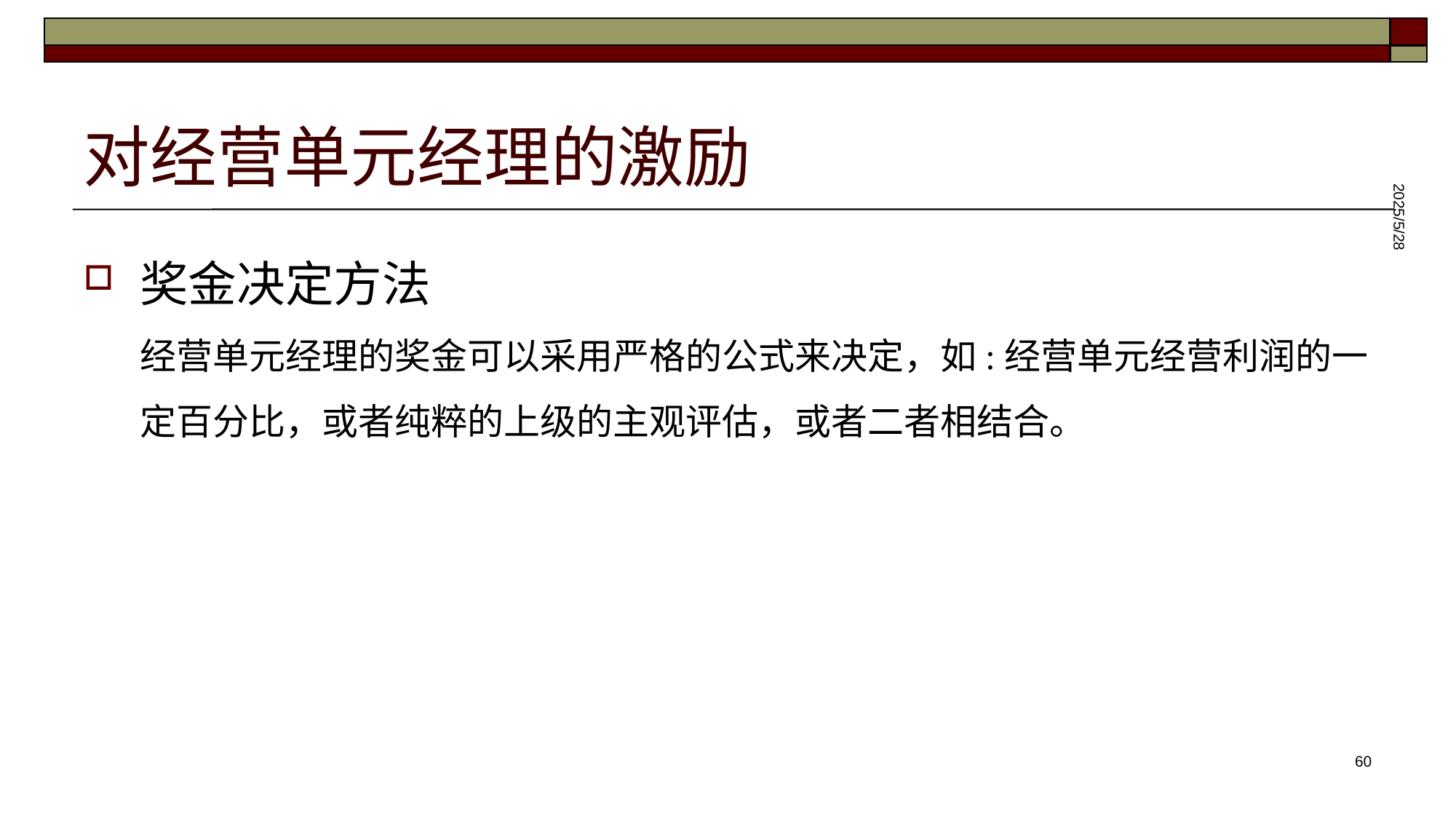

# 对经营单元经理的激励
2025/5/28
奖金决定方法
经营单元经理的奖金可以采用严格的公式来决定，如:经营单元经营利润的一定百分比，或者纯粹的上级的主观评估，或者二者相结合。

60